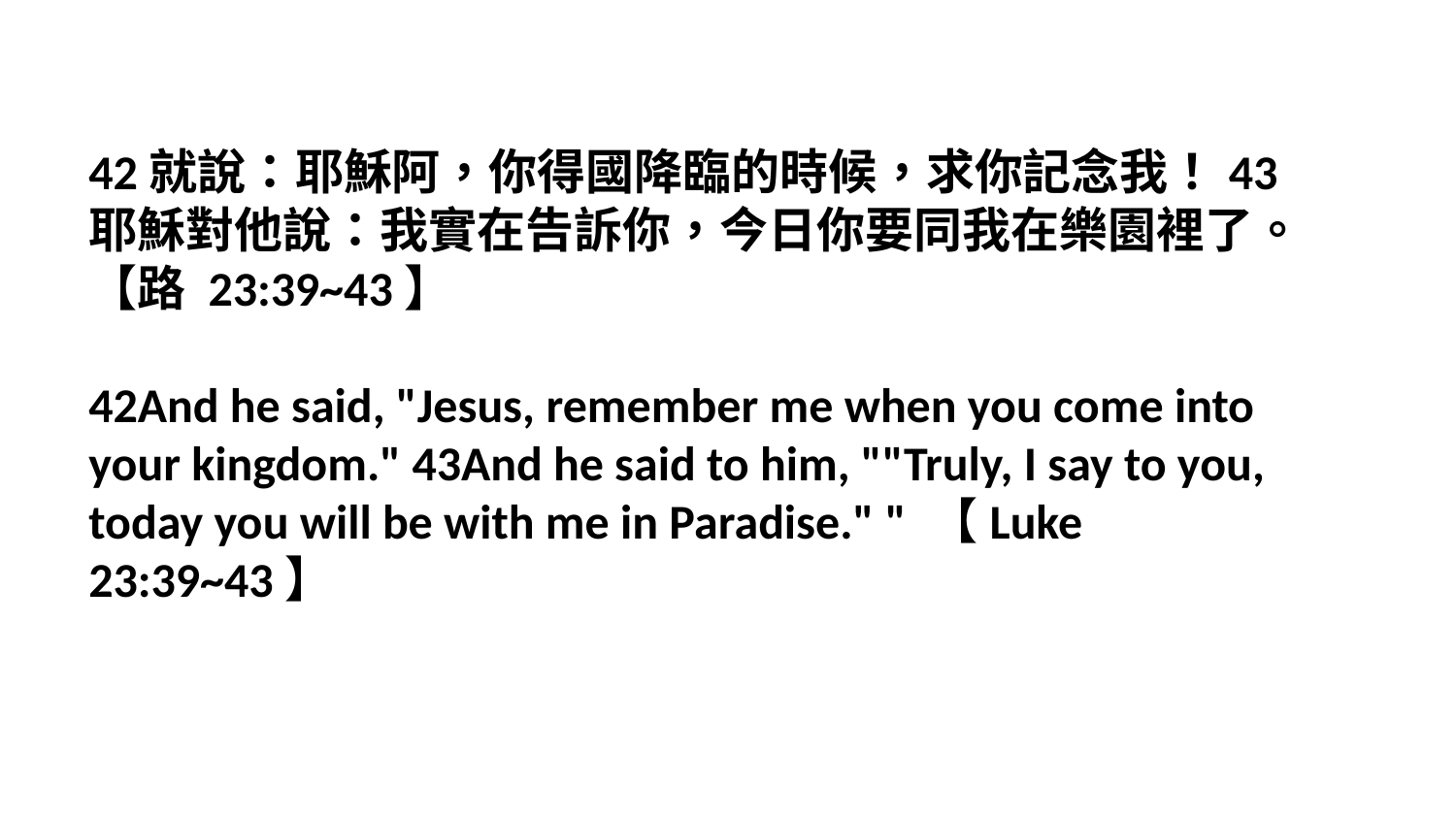

42就說：耶穌阿，你得國降臨的時候，求你記念我！43耶穌對他說：我實在告訴你，今日你要同我在樂園裡了。【路 23:39~43】

42And he said, "Jesus, remember me when you come into your kingdom." 43And he said to him, ""Truly, I say to you, today you will be with me in Paradise." " 【Luke 23:39~43】